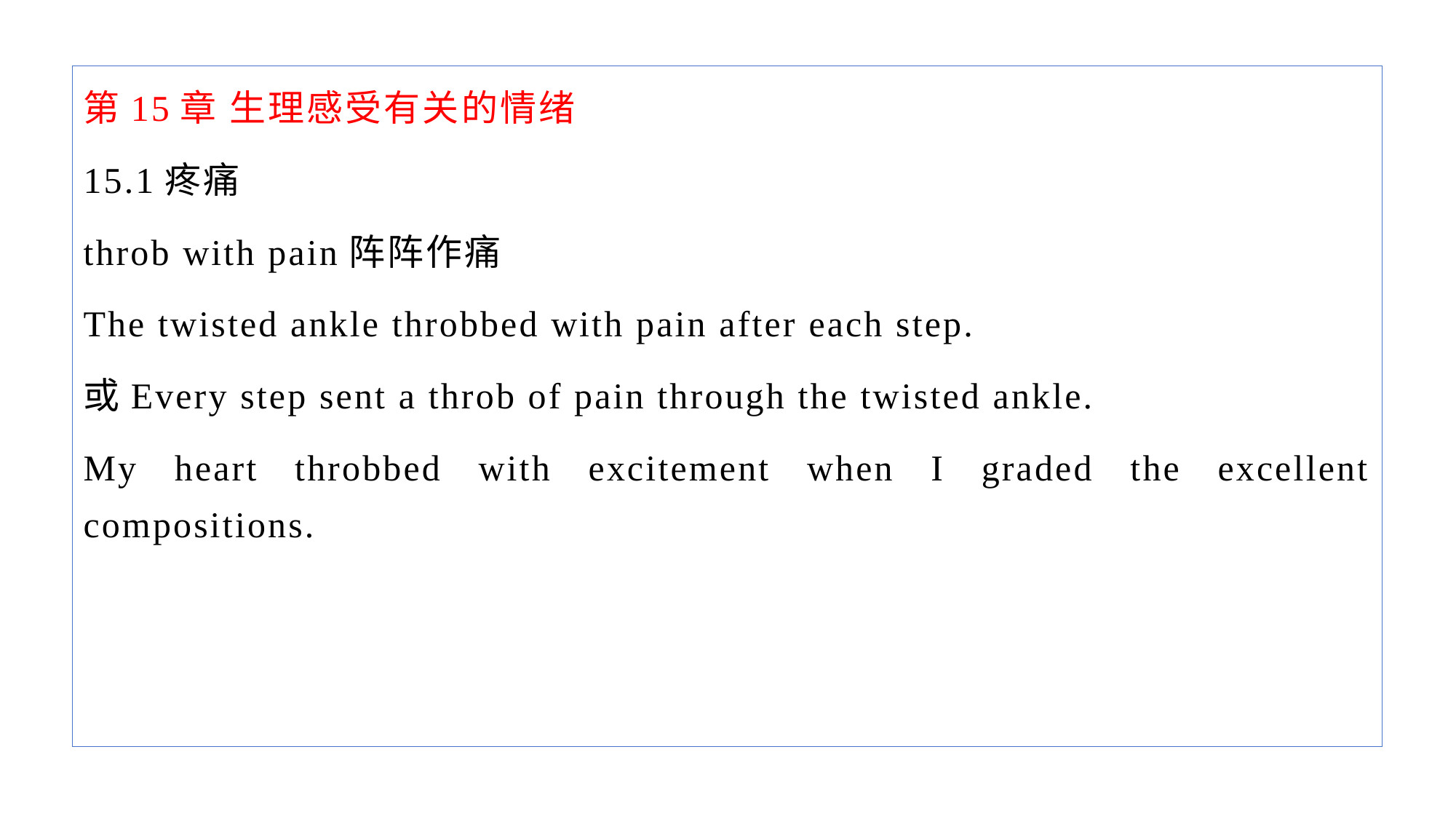

第15章 生理感受有关的情绪
15.1疼痛
throb with pain阵阵作痛
The twisted ankle throbbed with pain after each step.
或Every step sent a throb of pain through the twisted ankle.
My heart throbbed with excitement when I graded the excellent compositions.